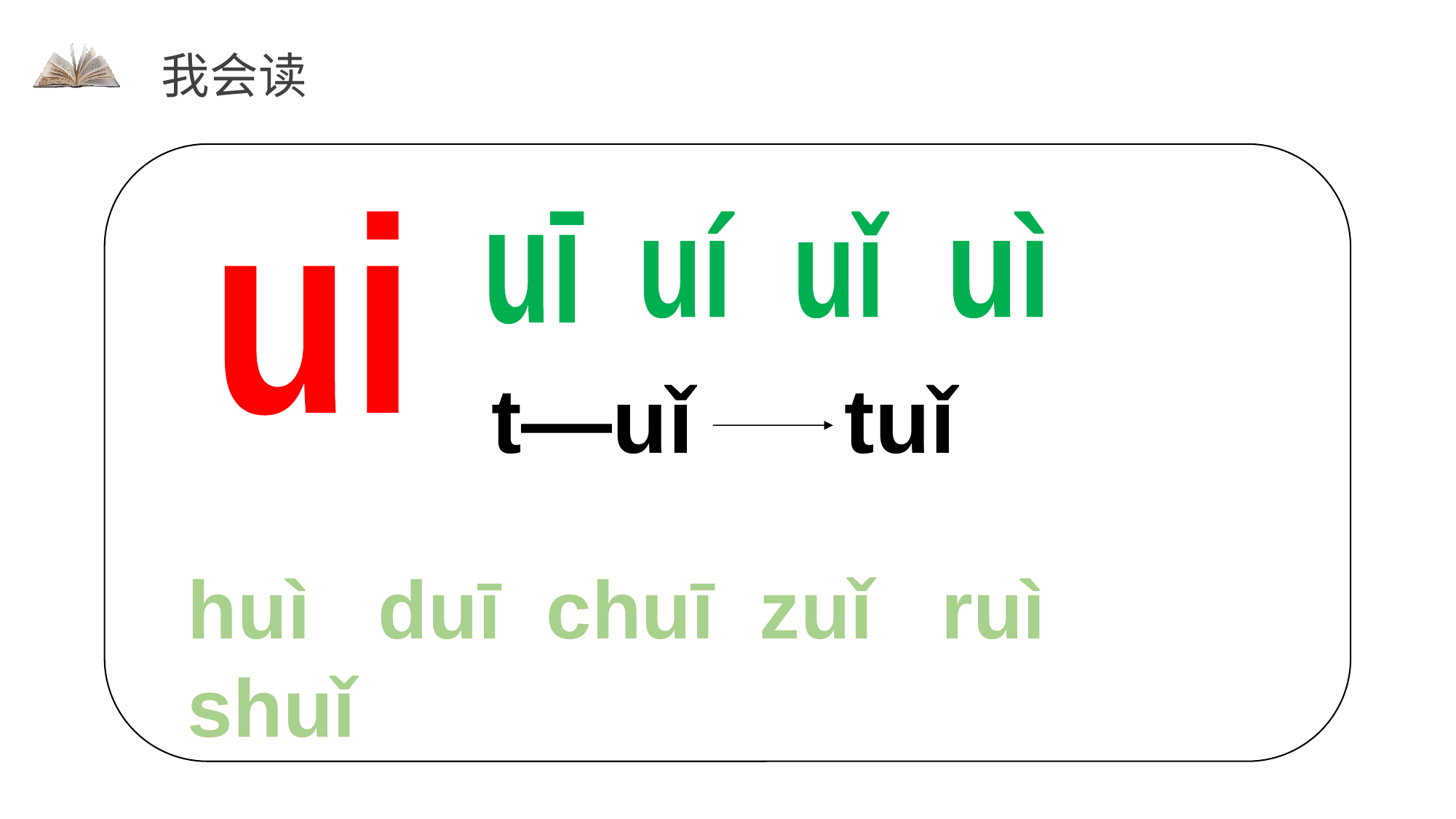

我会读
ui
uī
uí
uǐ
uì
t—uǐ      tuǐ

huì   duī  chuī  zuǐ   ruì   shuǐ